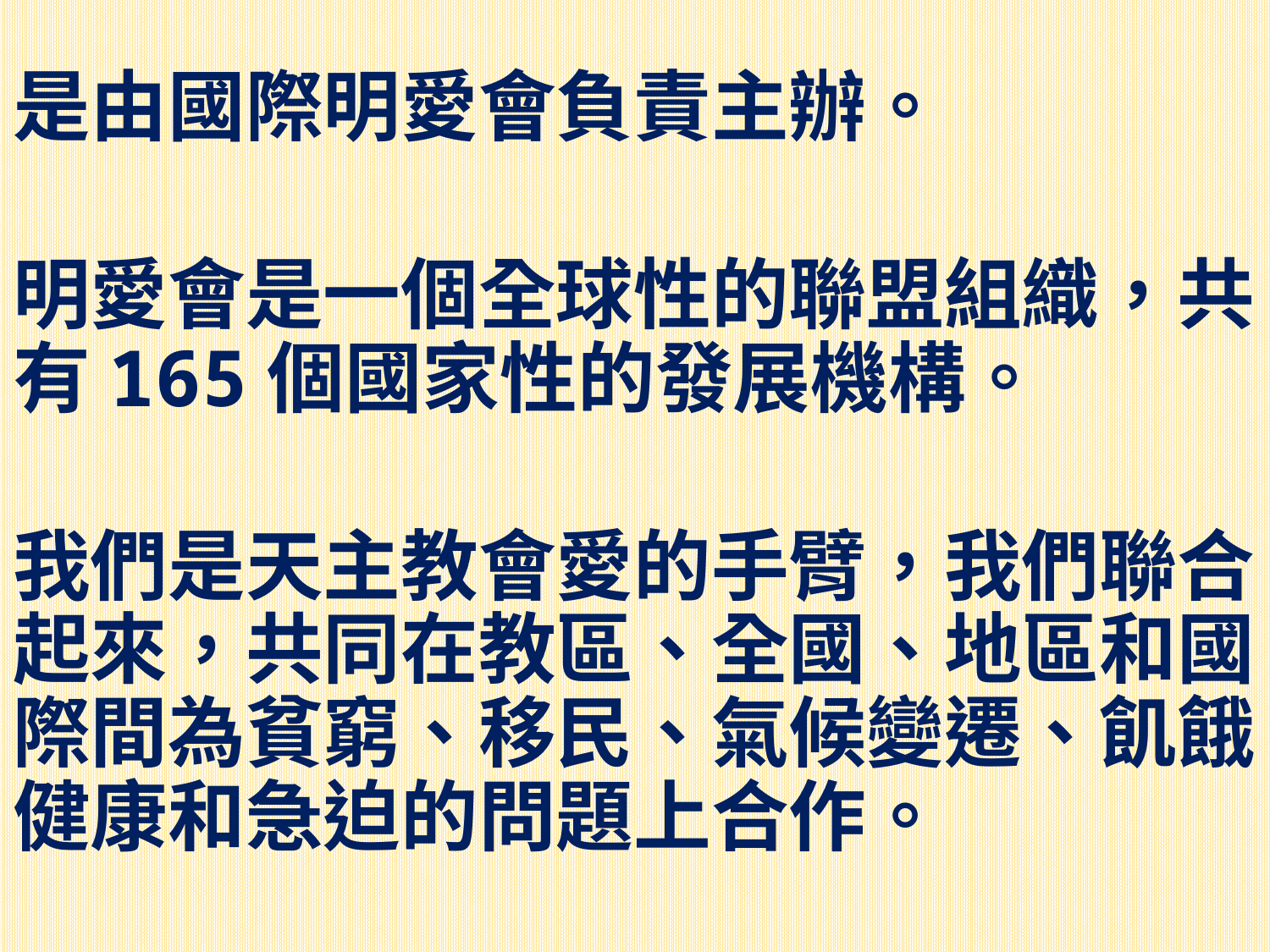

# 是由國際明愛會負責主辦。 明愛會是一個全球性的聯盟組織，共有165個國家性的發展機構。 我們是天主教會愛的手臂，我們聯合起來，共同在教區、全國、地區和國際間為貧窮、移民、氣候變遷、飢餓、健康和急迫的問題上合作。